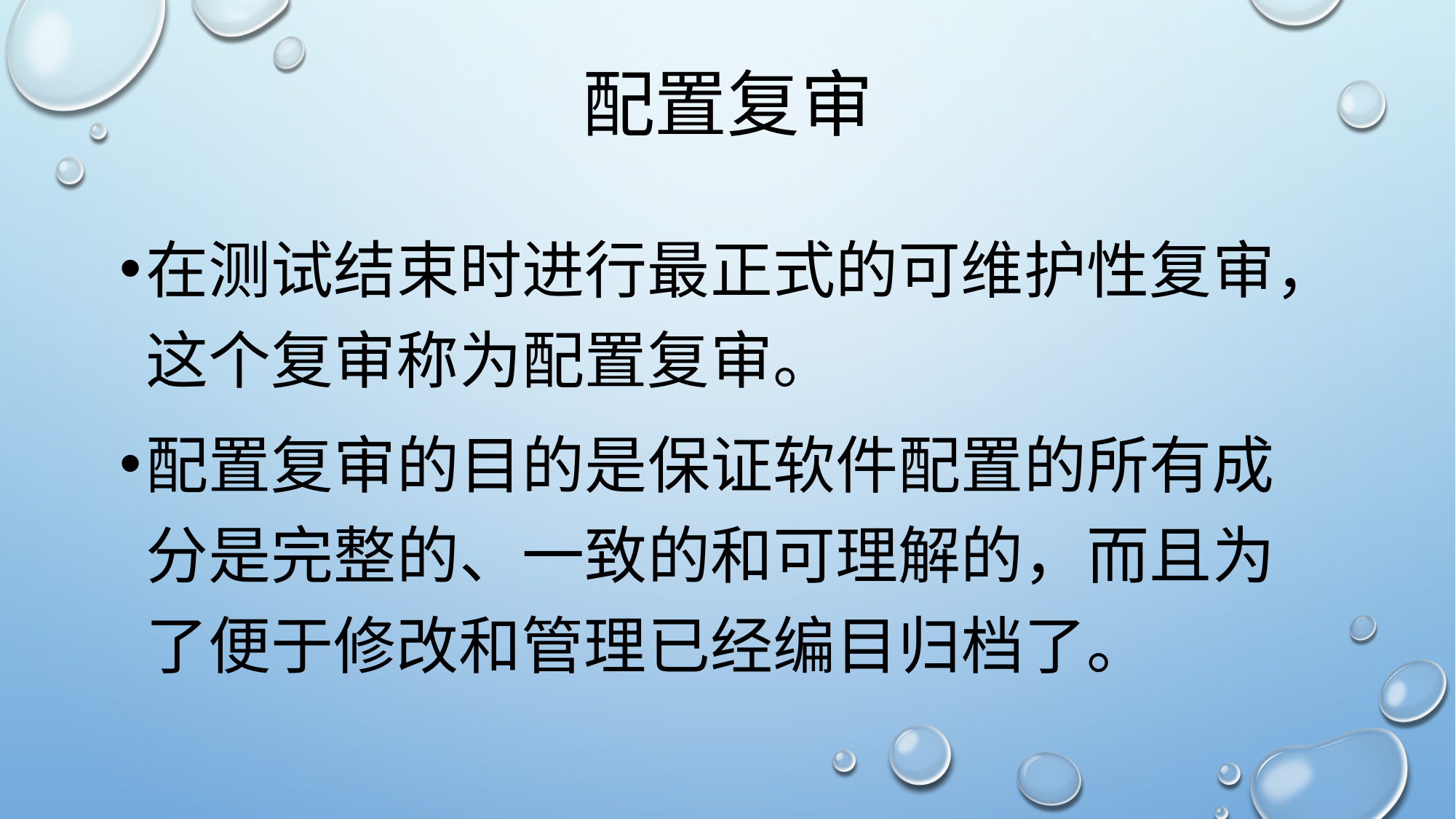

# 配置复审
在测试结束时进行最正式的可维护性复审，这个复审称为配置复审。
配置复审的目的是保证软件配置的所有成分是完整的、一致的和可理解的，而且为了便于修改和管理已经编目归档了。